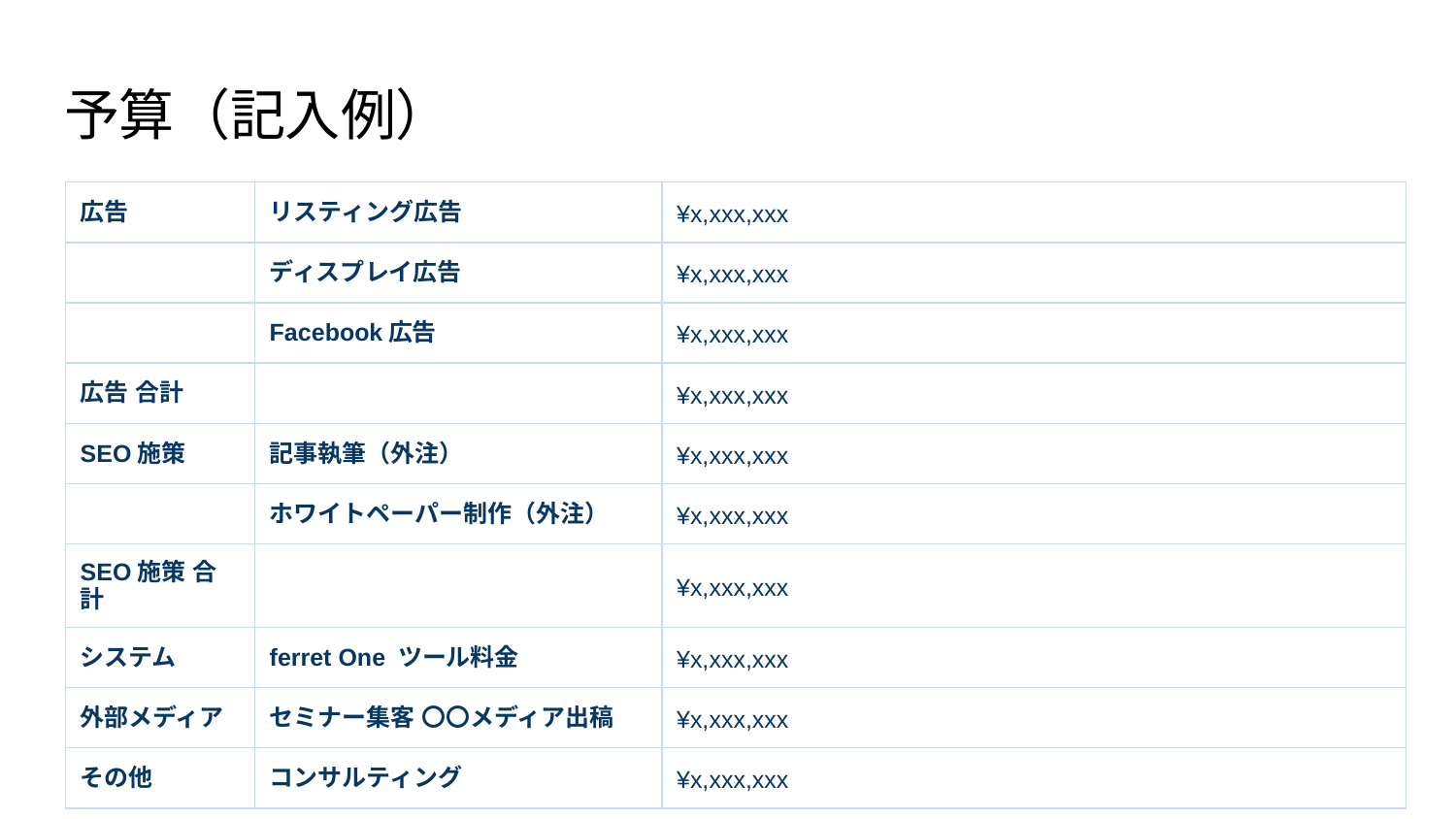

# 予算（記入例）
| 広告 | リスティング広告 | ¥x,xxx,xxx |
| --- | --- | --- |
|  | ディスプレイ広告 | ¥x,xxx,xxx |
|  | Facebook広告 | ¥x,xxx,xxx |
| 広告 合計 |  | ¥x,xxx,xxx |
| SEO施策 | 記事執筆（外注） | ¥x,xxx,xxx |
|  | ホワイトペーパー制作（外注） | ¥x,xxx,xxx |
| SEO施策 合計 |  | ¥x,xxx,xxx |
| システム | ferret One ツール料金 | ¥x,xxx,xxx |
| 外部メディア | セミナー集客 〇〇メディア出稿 | ¥x,xxx,xxx |
| その他 | コンサルティング | ¥x,xxx,xxx |